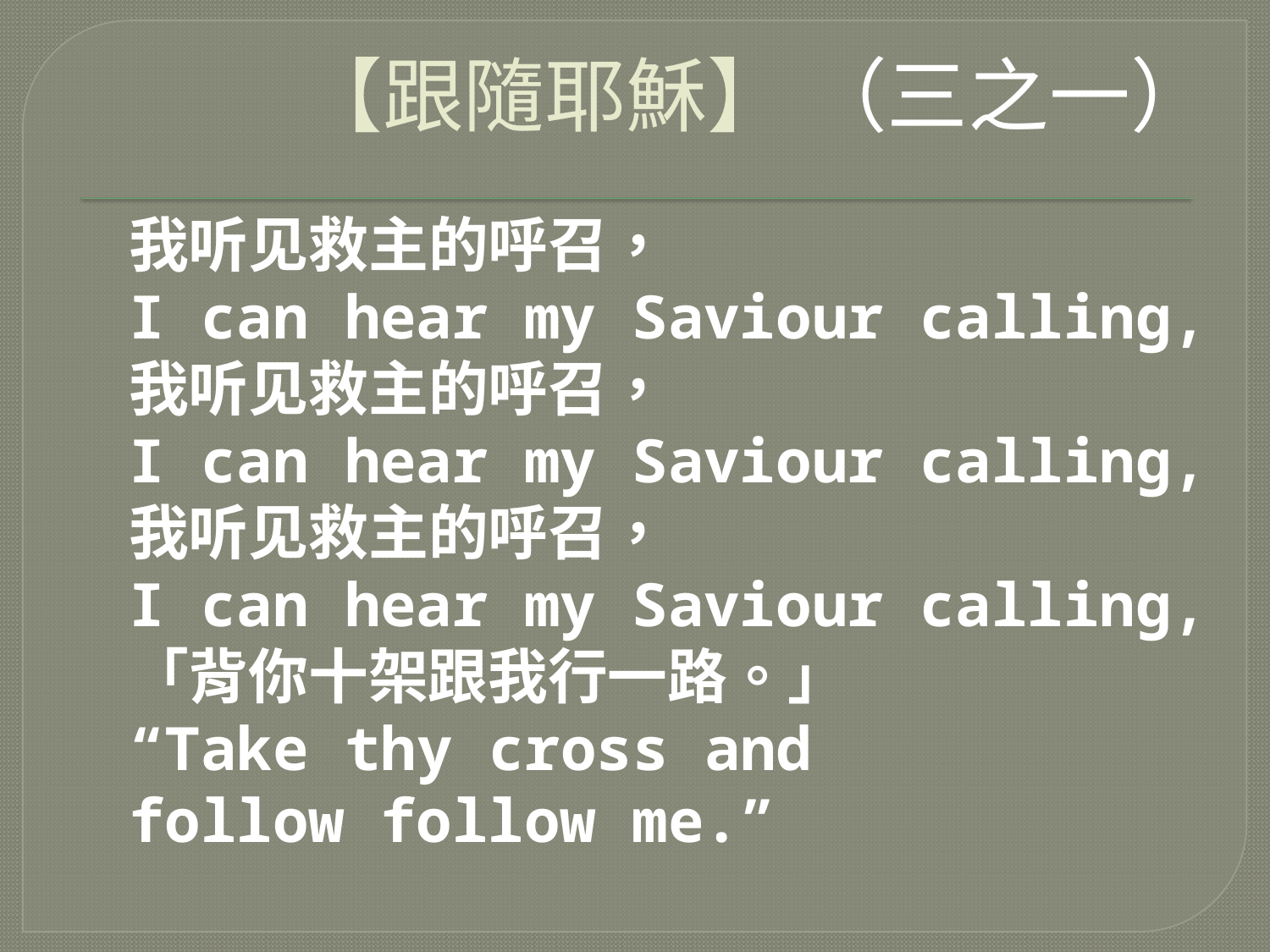

# 【跟隨耶穌】 （三之一）
我听见救主的呼召，
I can hear my Saviour calling,
我听见救主的呼召，
I can hear my Saviour calling,
我听见救主的呼召，
I can hear my Saviour calling,
「背你十架跟我行一路。」
“Take thy cross and
follow follow me.”